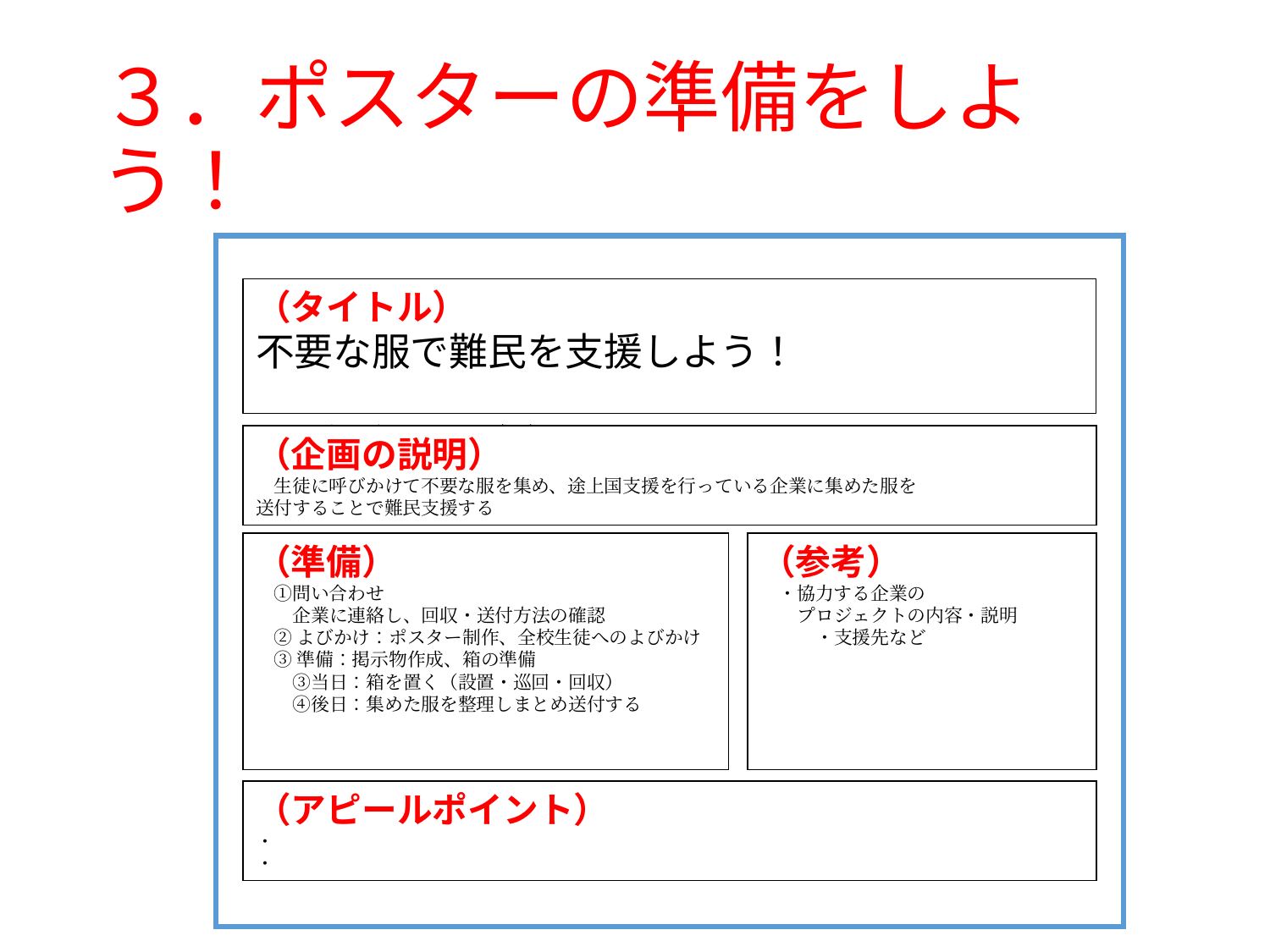

# ３．ポスターの準備をしよう！

（タイトル）
不要な服で難民を支援しよう！
　　　　　　　　　　　　　　　　　　　　　K2B（00）○○　◇◇

（企画の説明）
　生徒に呼びかけて不要な服を集め、途上国支援を行っている企業に集めた服を
送付することで難民支援する
（準備）
　①問い合わせ
企業に連絡し、回収・送付方法の確認
②よびかけ：ポスター制作、全校生徒へのよびかけ
③準備：掲示物作成、箱の準備
　③当日：箱を置く（設置・巡回・回収）
　④後日：集めた服を整理しまとめ送付する
（参考）
　・協力する企業の
プロジェクトの内容・説明
　・支援先など

（アピールポイント）
・
・